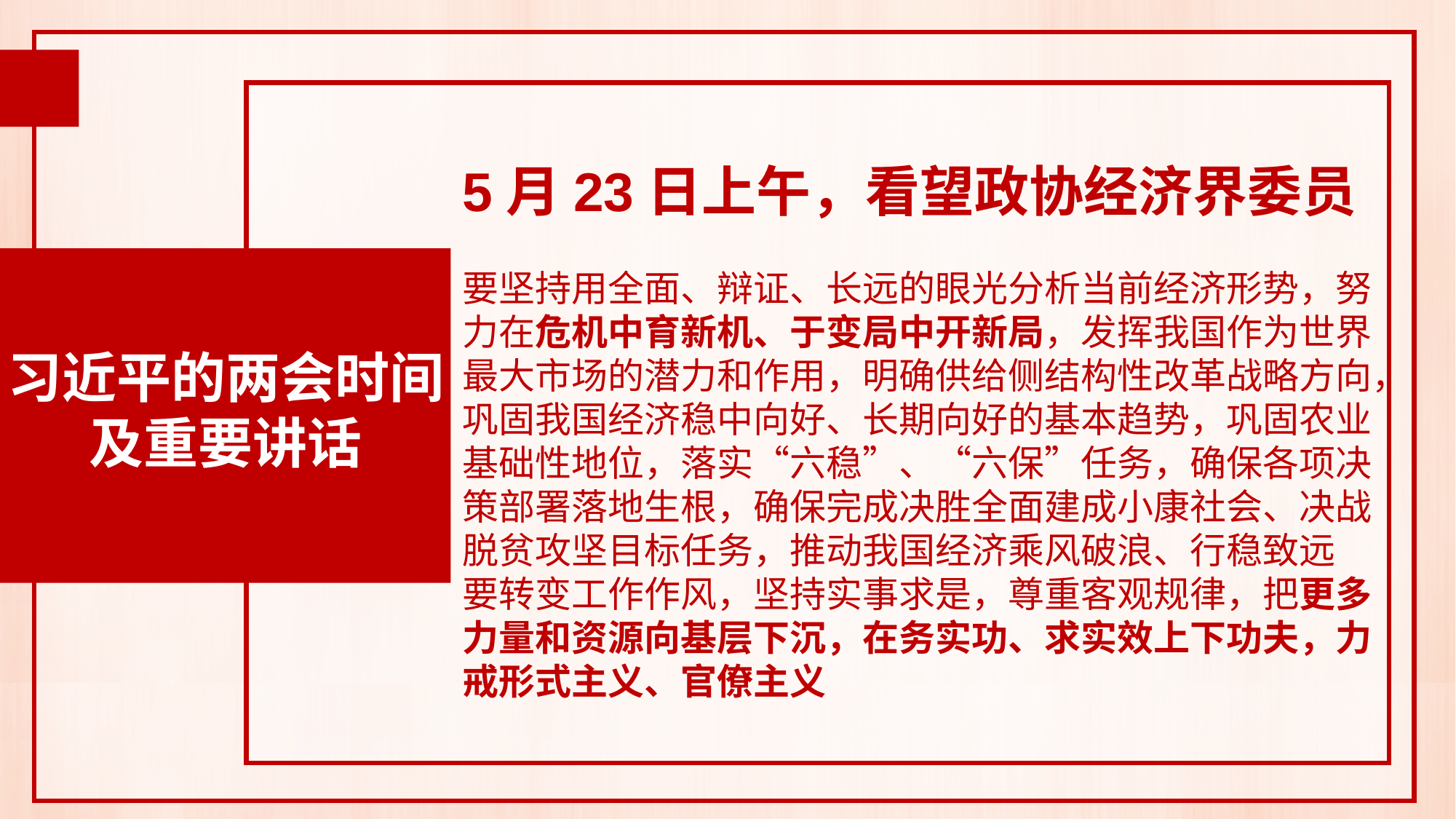

5月23日上午，看望政协经济界委员

要坚持用全面、辩证、长远的眼光分析当前经济形势，努力在危机中育新机、于变局中开新局，发挥我国作为世界最大市场的潜力和作用，明确供给侧结构性改革战略方向，巩固我国经济稳中向好、长期向好的基本趋势，巩固农业基础性地位，落实“六稳”、“六保”任务，确保各项决策部署落地生根，确保完成决胜全面建成小康社会、决战脱贫攻坚目标任务，推动我国经济乘风破浪、行稳致远
要转变工作作风，坚持实事求是，尊重客观规律，把更多力量和资源向基层下沉，在务实功、求实效上下功夫，力戒形式主义、官僚主义
习近平的两会时间及重要讲话